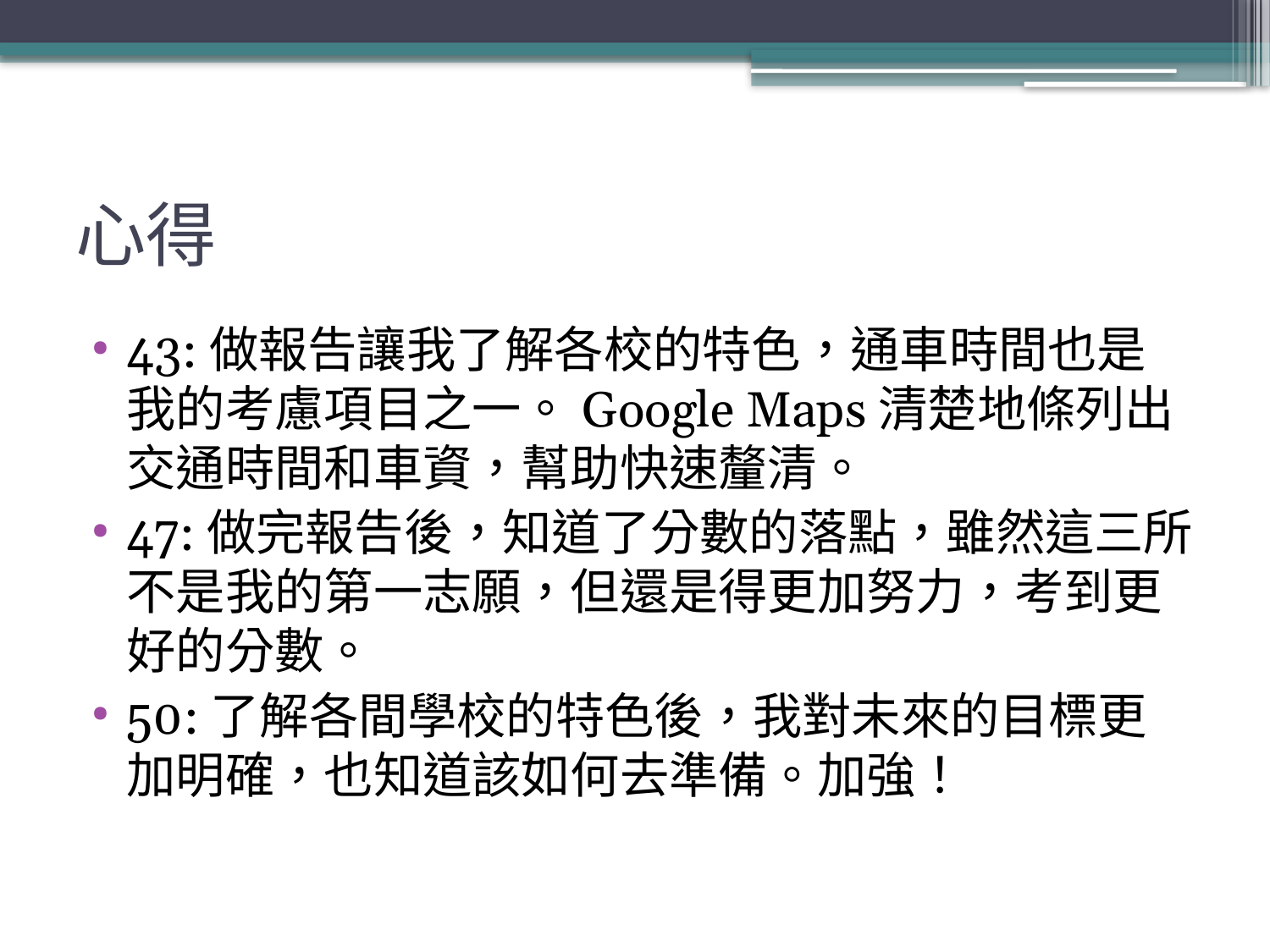

# 心得
43:做報告讓我了解各校的特色，通車時間也是我的考慮項目之一。Google Maps清楚地條列出交通時間和車資，幫助快速釐清。
47:做完報告後，知道了分數的落點，雖然這三所不是我的第一志願，但還是得更加努力，考到更好的分數。
50:了解各間學校的特色後，我對未來的目標更加明確，也知道該如何去準備。加強！